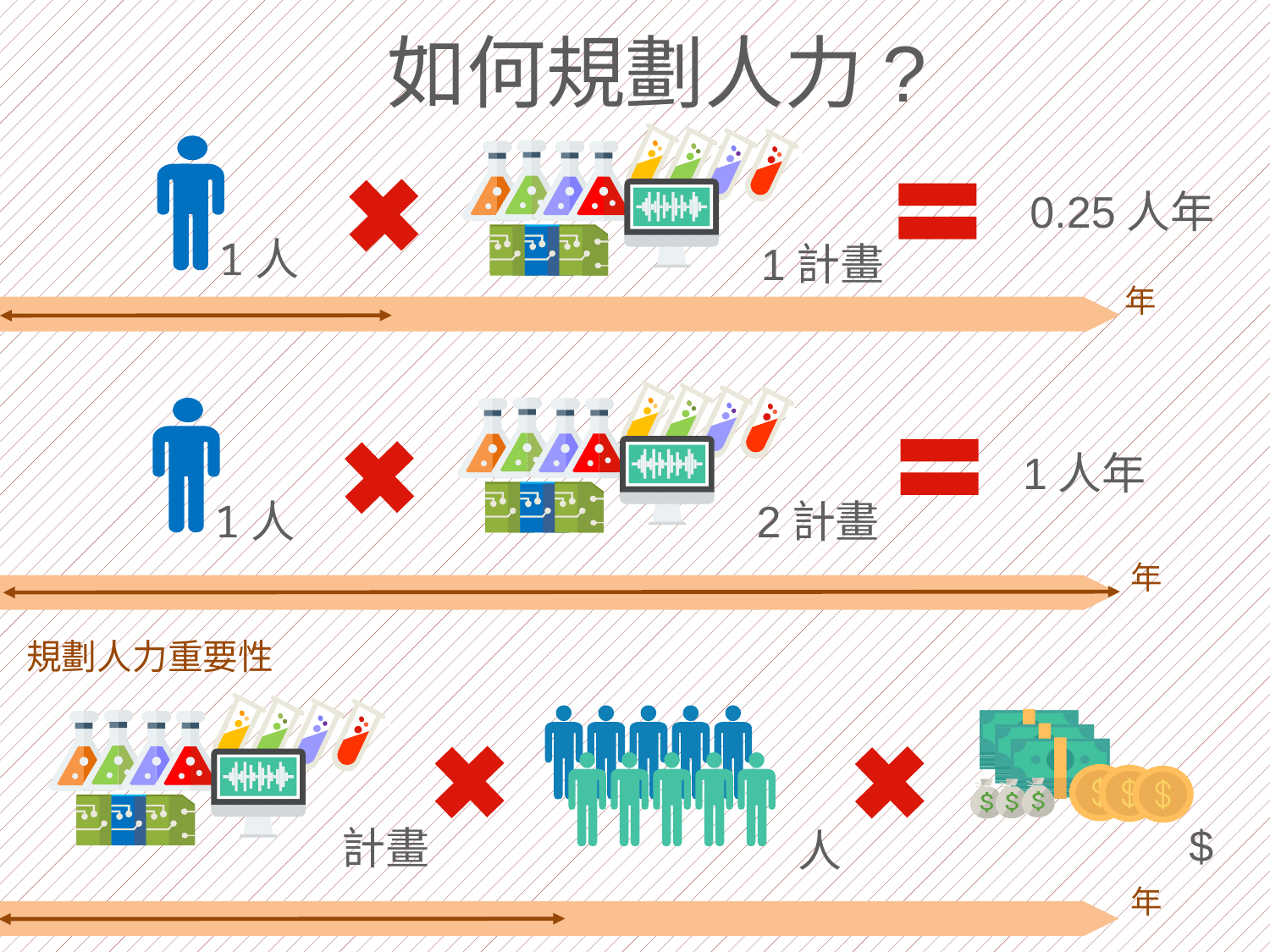

如何規劃人力?

1計畫

0.25人年

1人
年

2計畫

1人年

1人
年

規劃人力重要性

計畫

$

人
年